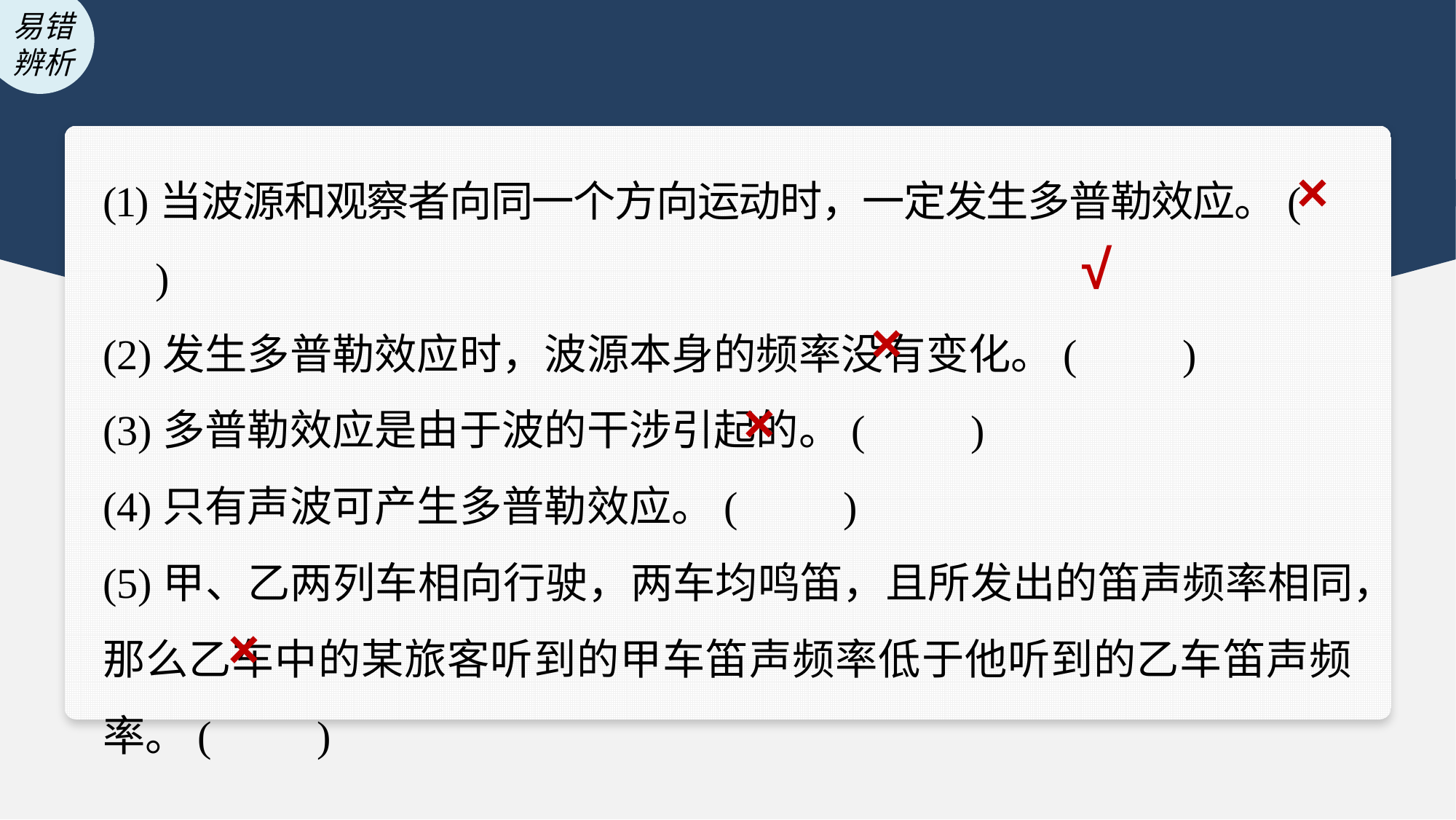

(1)当波源和观察者向同一个方向运动时，一定发生多普勒效应。(　　)
(2)发生多普勒效应时，波源本身的频率没有变化。(　　)
(3)多普勒效应是由于波的干涉引起的。(　　)
(4)只有声波可产生多普勒效应。(　　)
(5)甲、乙两列车相向行驶，两车均鸣笛，且所发出的笛声频率相同，那么乙车中的某旅客听到的甲车笛声频率低于他听到的乙车笛声频率。(　　)
×
√
×
×
×